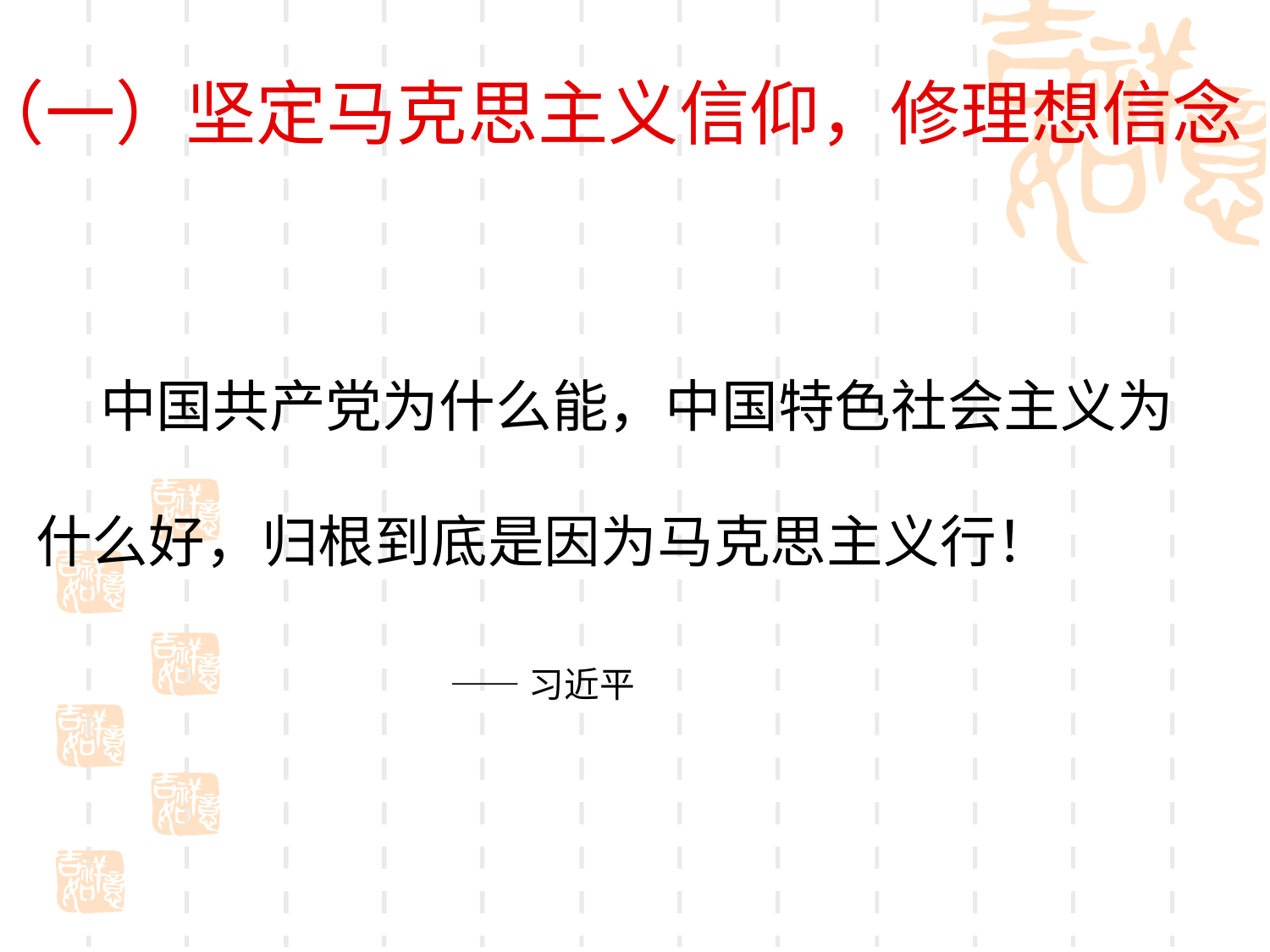

# （一）坚定马克思主义信仰，修理想信念

    中国共产党为什么能，中国特色社会主义为什么好，归根到底是因为马克思主义行！
                                 ——习近平